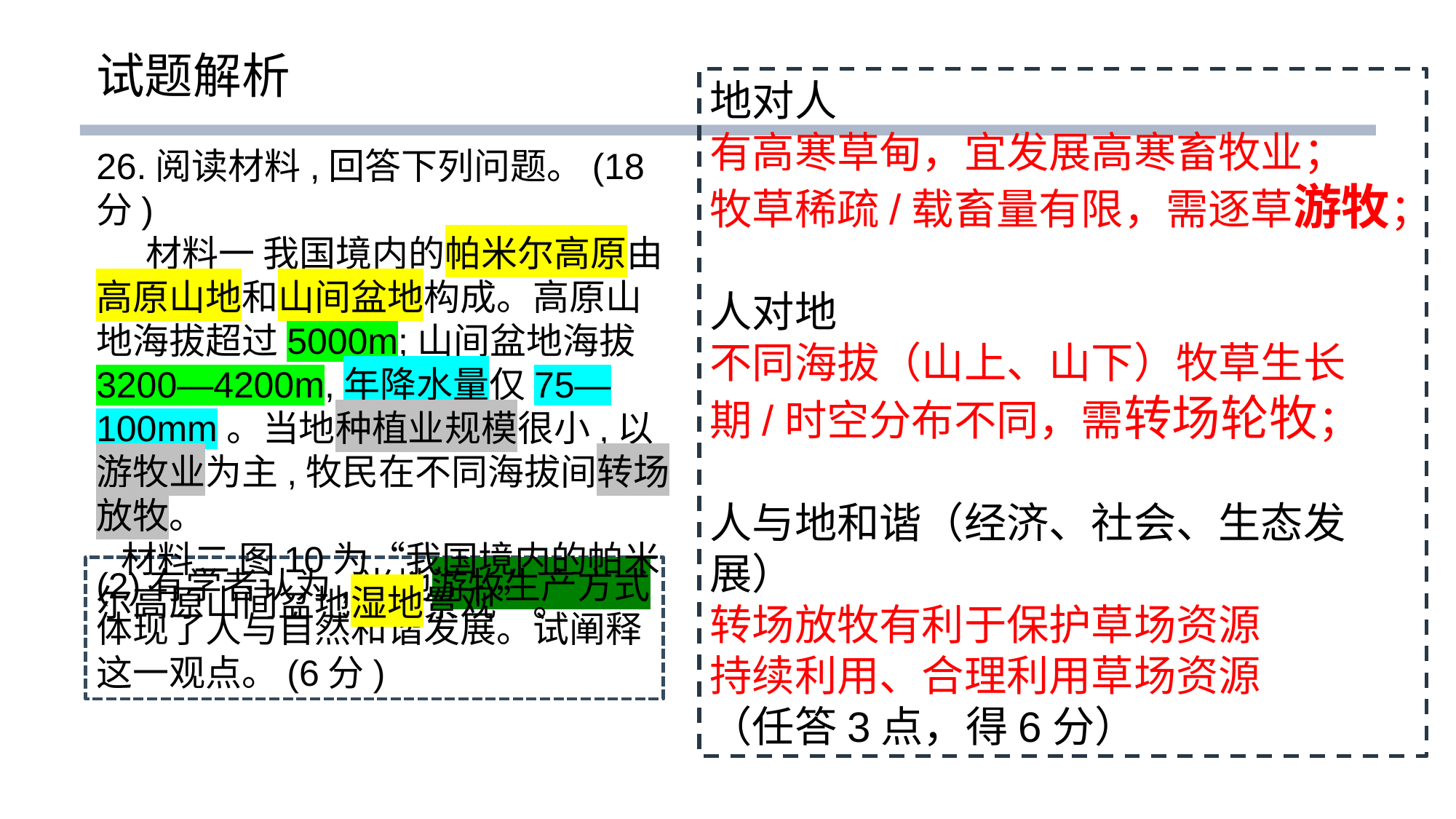

试题解析
地对人
有高寒草甸，宜发展高寒畜牧业；
牧草稀疏/载畜量有限，需逐草游牧；

人对地
不同海拔（山上、山下）牧草生长期/时空分布不同，需转场轮牧；

人与地和谐（经济、社会、生态发展）
转场放牧有利于保护草场资源
持续利用、合理利用草场资源
（任答3点，得6分）
26.阅读材料,回答下列问题。(18分)
     材料一 我国境内的帕米尔高原由高原山地和山间盆地构成。高原山地海拔超过5000m;山间盆地海拔 3200—4200m,年降水量仅75—100mm。当地种植业规模很小,以游牧业为主,牧民在不同海拔间转场放牧。
  材料二 图10为“我国境内的帕米尔高原山间盆地湿地景观”。

(2)有学者认为,当地游牧生产方式体现了人与自然和谐发展。试阐释这一观点。(6分)